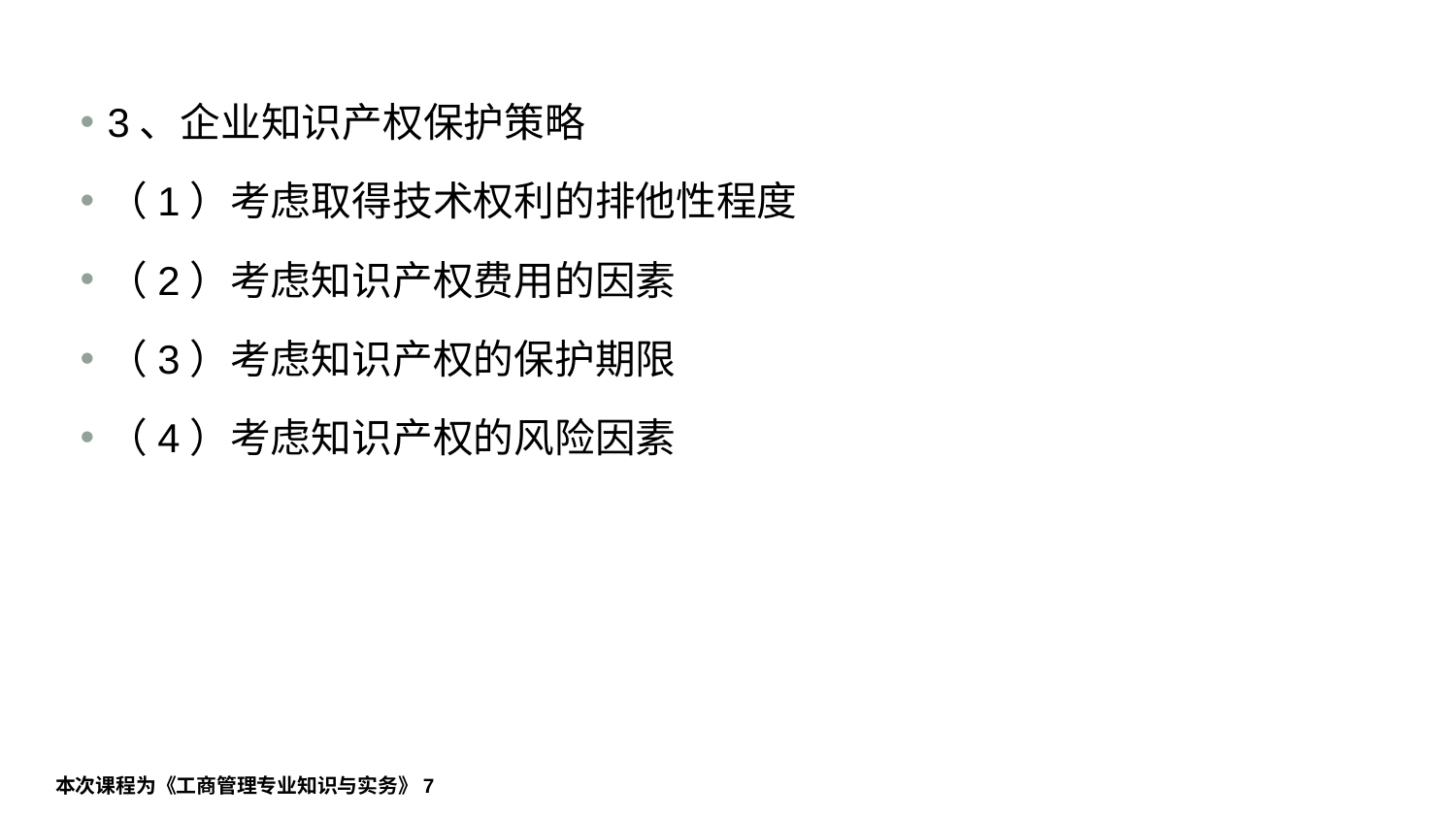

#
3、企业知识产权保护策略
（1）考虑取得技术权利的排他性程度
（2）考虑知识产权费用的因素
（3）考虑知识产权的保护期限
（4）考虑知识产权的风险因素